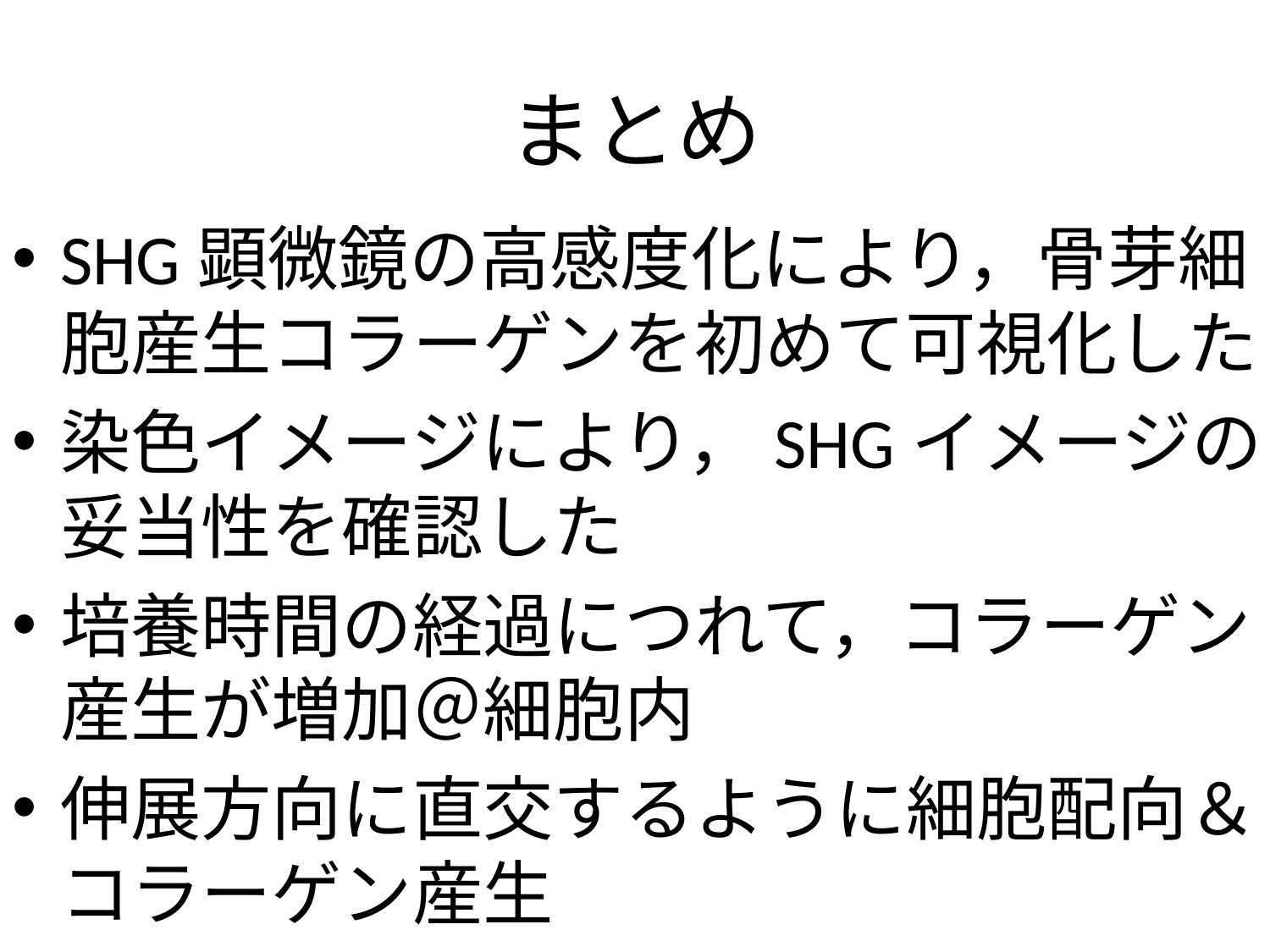

# まとめ
SHG顕微鏡の高感度化により，骨芽細胞産生コラーゲンを初めて可視化した
染色イメージにより，SHGイメージの妥当性を確認した
培養時間の経過につれて，コラーゲン産生が増加＠細胞内
伸展方向に直交するように細胞配向＆コラーゲン産生